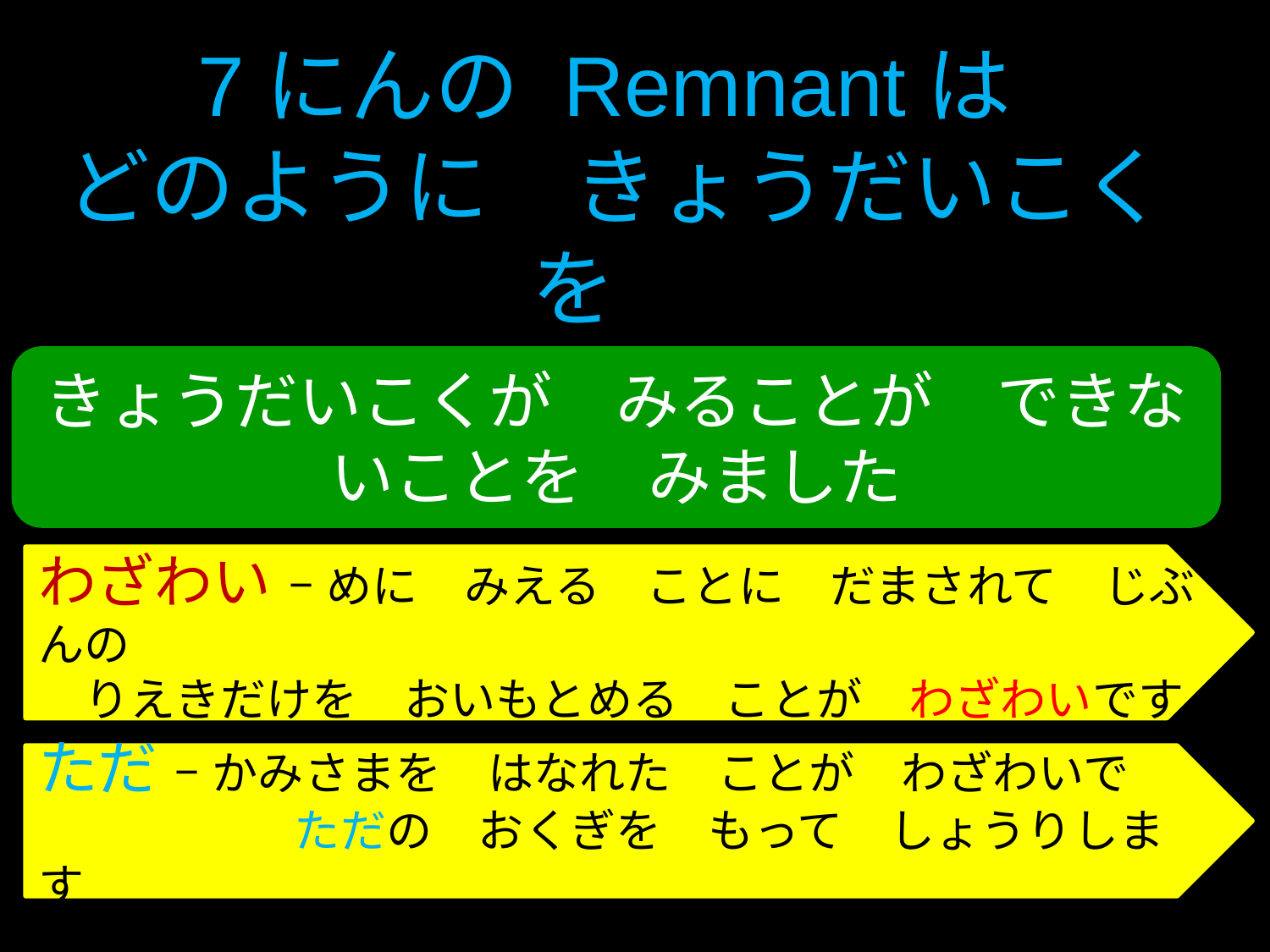

7にんの Remnantは
どのように　きょうだいこくを
いかしたのでしょうか?
きょうだいこくが　みることが　できないことを　みました
わざわい – めに　みえる　ことに　だまされて　じぶんの
　りえきだけを　おいもとめる　ことが　わざわいです
ただ – かみさまを　はなれた　ことが　わざわいで
                   ただの　おくぎを　もって　しょうりします